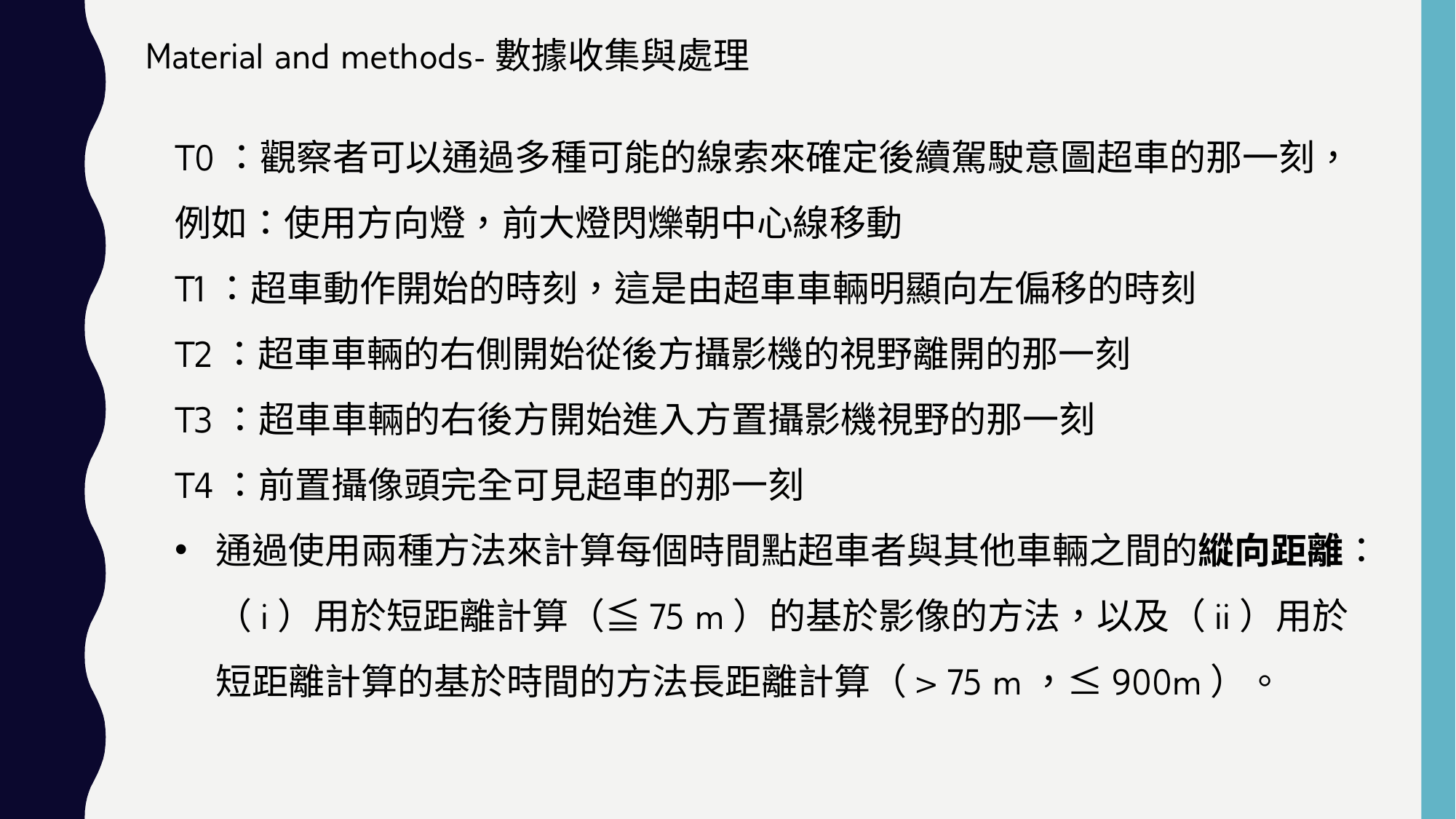

Material and methods-數據收集與處理
T0：觀察者可以通過多種可能的線索來確定後續駕駛意圖超車的那一刻，例如：使用方向燈，前大燈閃爍朝中心線移動
T1：超車動作開始的時刻，這是由超車車輛明顯向左偏移的時刻
T2：超車車輛的右側開始從後方攝影機的視野離開的那一刻
T3：超車車輛的右後方開始進入方置攝影機視野的那一刻
T4：前置攝像頭完全可見超車的那一刻
通過使用兩種方法來計算每個時間點超車者與其他車輛之間的縱向距離：（i）用於短距離計算（≦75 m）的基於影像的方法，以及（ii）用於短距離計算的基於時間的方法長距離計算（> 75 m，≤900m）。